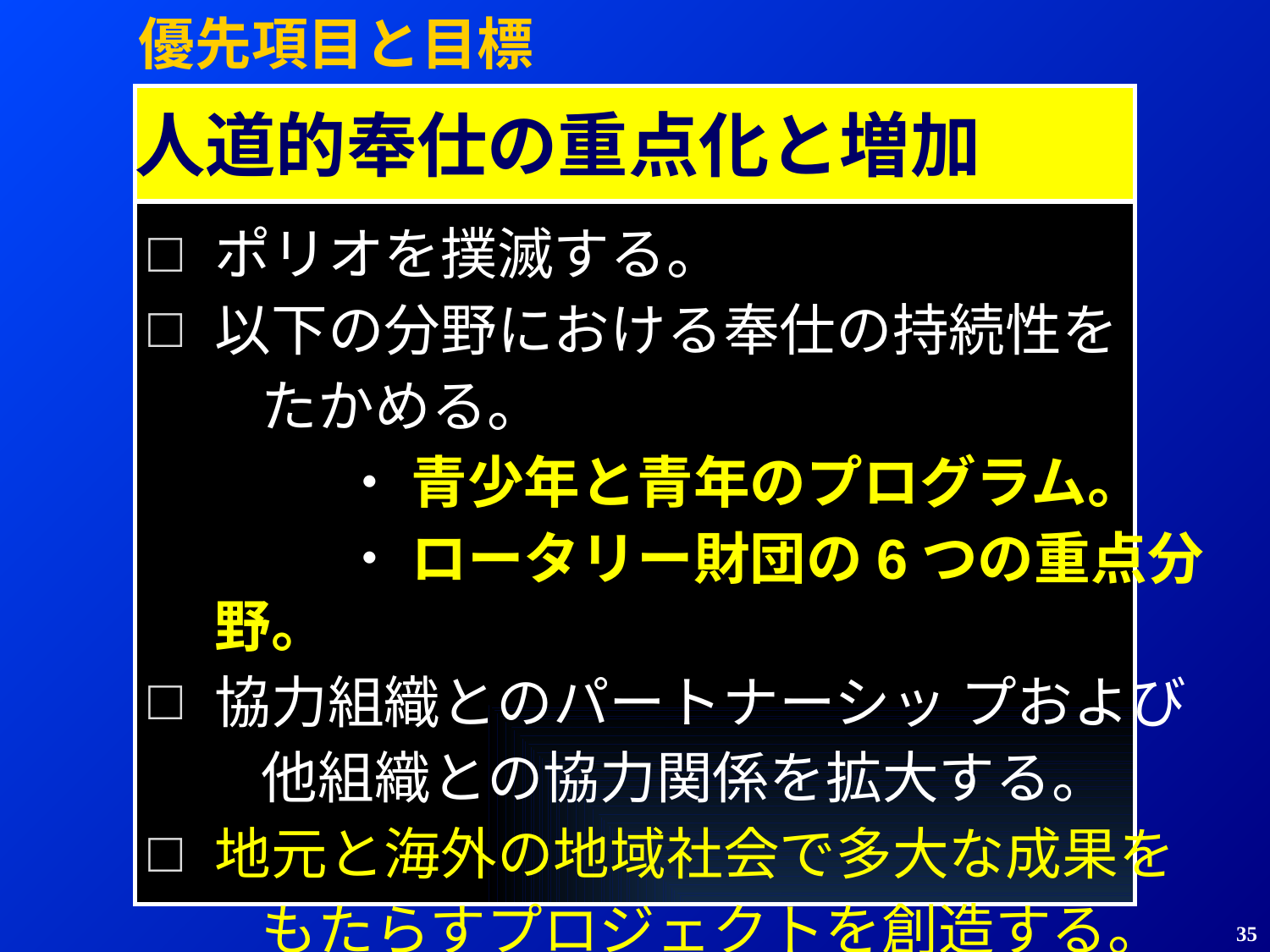

優先項目と目標
人道的奉仕の重点化と増加

ポリオを撲滅する。
以下の分野における奉仕の持続性を
　　たかめる。
		・ 青少年と青年のプログラム。
		・ ロータリー財団の6つの重点分野。
協力組織とのパートナーシッ プおよび
　　他組織との協力関係を拡大する。
地元と海外の地域社会で多大な成果を
　　もたらすプロジェクトを創造する。
35